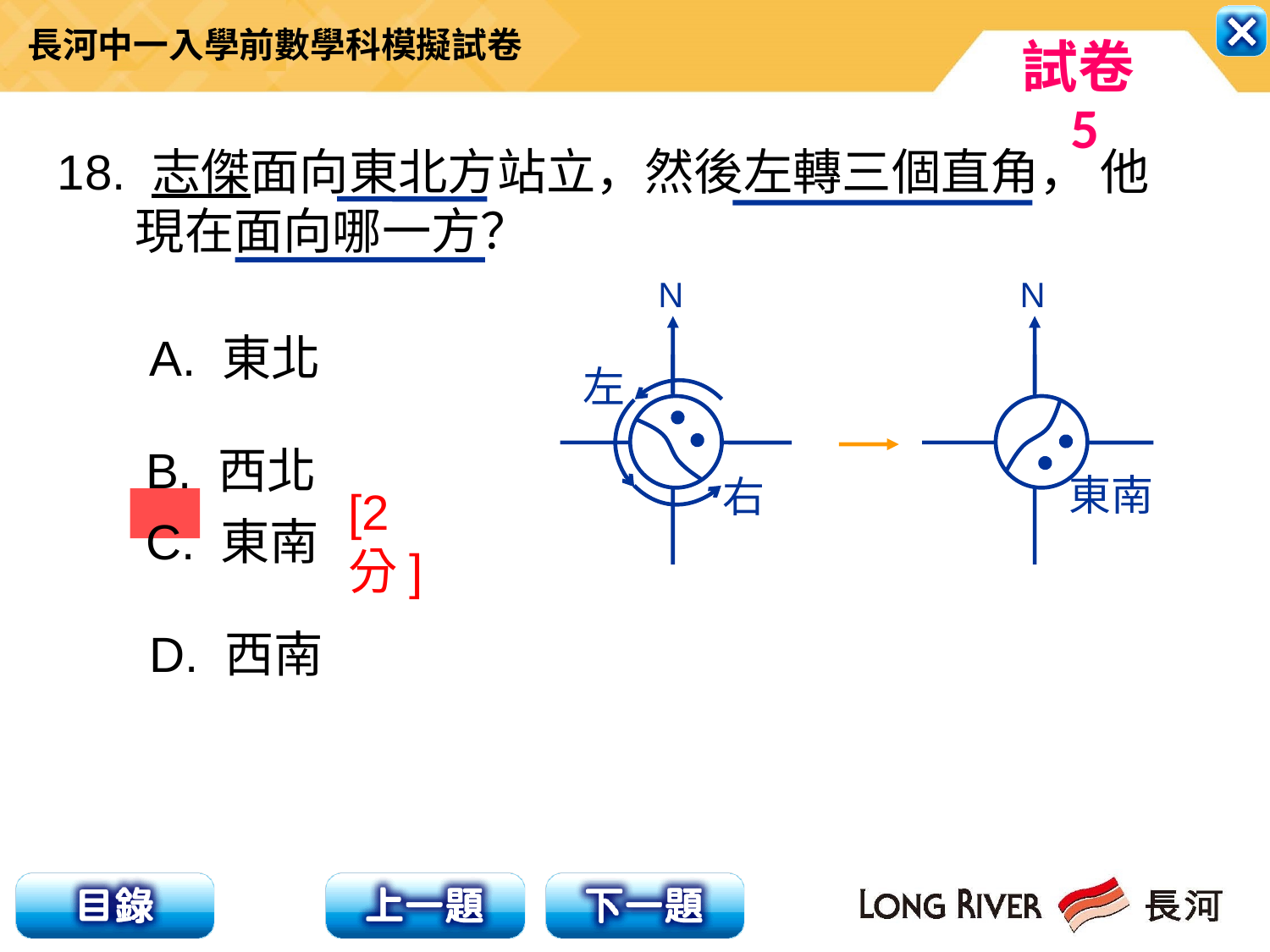

18. 志傑面向東北方站立，然後左轉三個直角， 他
      現在面向哪一方？

    N

    N

左
 A. 東北
 B. 西北
 C. 東南
 D. 西南

右

東南
[2分]